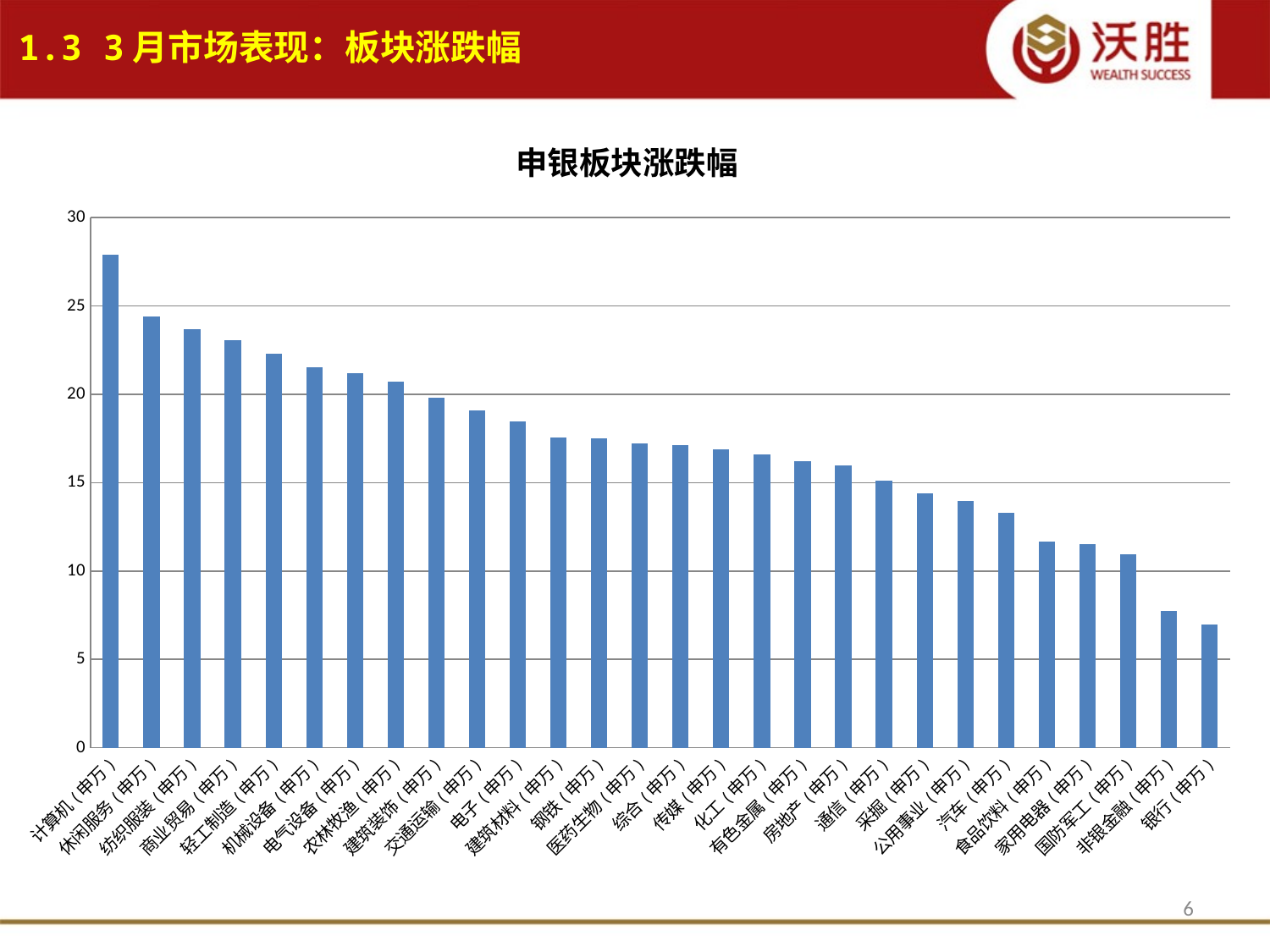

1.3 3月市场表现：板块涨跌幅

### Chart: 申银板块涨跌幅

| Category | 涨跌幅 % |
|---|---|
| 计算机(申万) | 27.8814069188974 |
| 休闲服务(申万) | 24.39944873402699 |
| 纺织服装(申万) | 23.67895574597701 |
| 商业贸易(申万) | 23.045410191681512 |
| 轻工制造(申万) | 22.299822920132943 |
| 机械设备(申万) | 21.52228225283378 |
| 电气设备(申万) | 21.175211482403444 |
| 农林牧渔(申万) | 20.738526867208872 |
| 建筑装饰(申万) | 19.784988807721007 |
| 交通运输(申万) | 19.07206830312135 |
| 电子(申万) | 18.485968449397475 |
| 建筑材料(申万) | 17.571354374382473 |
| 钢铁(申万) | 17.518121965191803 |
| 医药生物(申万) | 17.224974328178398 |
| 综合(申万) | 17.10537529905789 |
| 传媒(申万) | 16.876604041706457 |
| 化工(申万) | 16.60274734759463 |
| 有色金属(申万) | 16.220578399886353 |
| 房地产(申万) | 15.99931680366367 |
| 通信(申万) | 15.114772641384763 |
| 采掘(申万) | 14.41737957546707 |
| 公用事业(申万) | 13.941017710950838 |
| 汽车(申万) | 13.297189857339852 |
| 食品饮料(申万) | 11.672494184358765 |
| 家用电器(申万) | 11.510935541171708 |
| 国防军工(申万) | 10.948280892895168 |
| 非银金融(申万) | 7.757830959222354 |
| 银行(申万) | 6.96162171569033 |
6